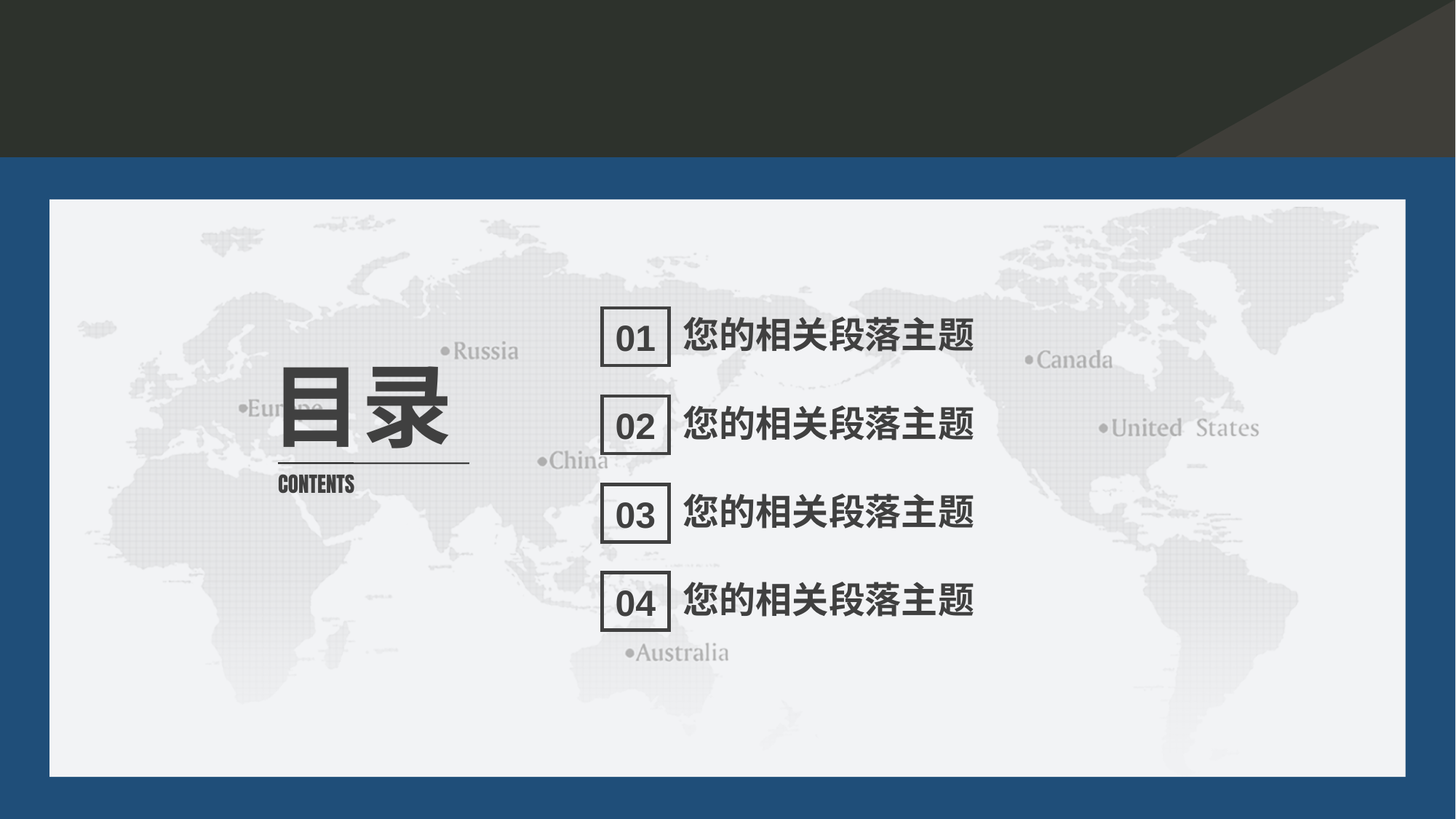

您的相关段落主题

01
目录
您的相关段落主题

02

CONTENTS
您的相关段落主题

03
您的相关段落主题

04